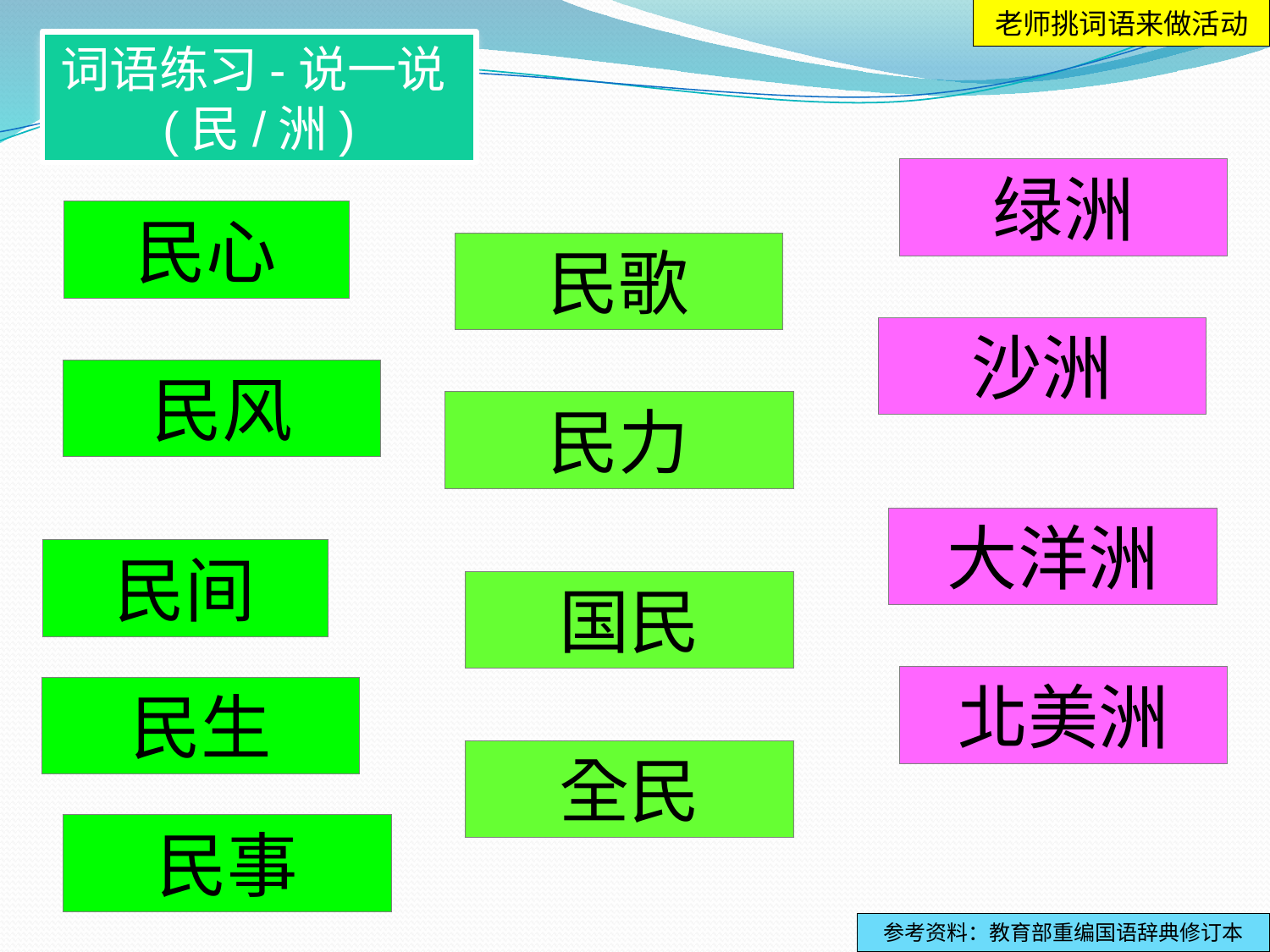

老师挑词语来做活动
词语练习-说一说(民/洲)
绿洲
民心
民歌
沙洲
民风
民力
大洋洲
民间
国民
北美洲
民生
全民
民事
参考资料：教育部重编国语辞典修订本